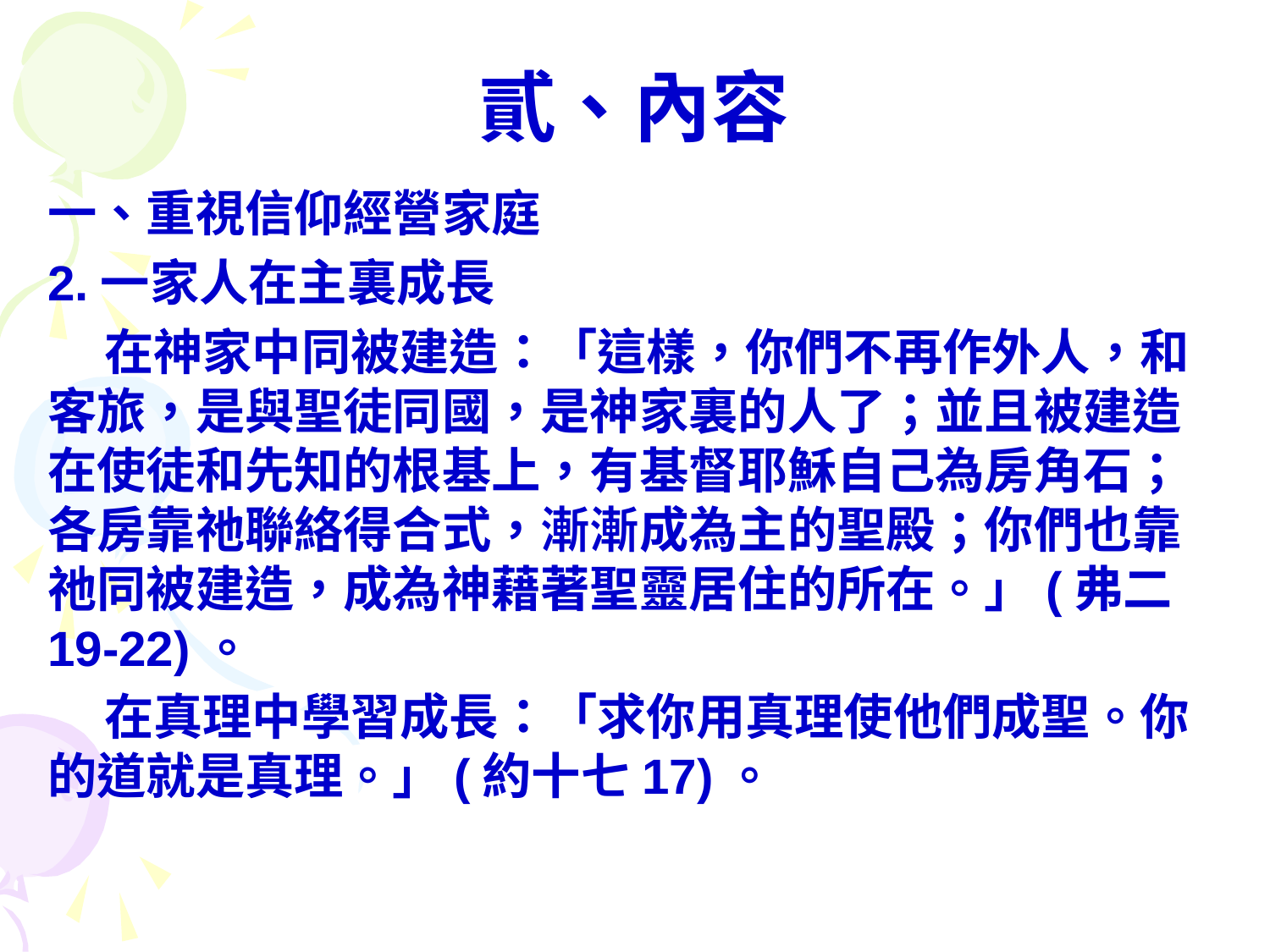

# 貳、內容
一、重視信仰經營家庭
2.一家人在主裏成長
    在神家中同被建造：「這樣，你們不再作外人，和客旅，是與聖徒同國，是神家裏的人了；並且被建造在使徒和先知的根基上，有基督耶穌自己為房角石；各房靠祂聯絡得合式，漸漸成為主的聖殿；你們也靠祂同被建造，成為神藉著聖靈居住的所在。」(弗二19-22)。
    在真理中學習成長：「求你用真理使他們成聖。你的道就是真理。」(約十七17)。